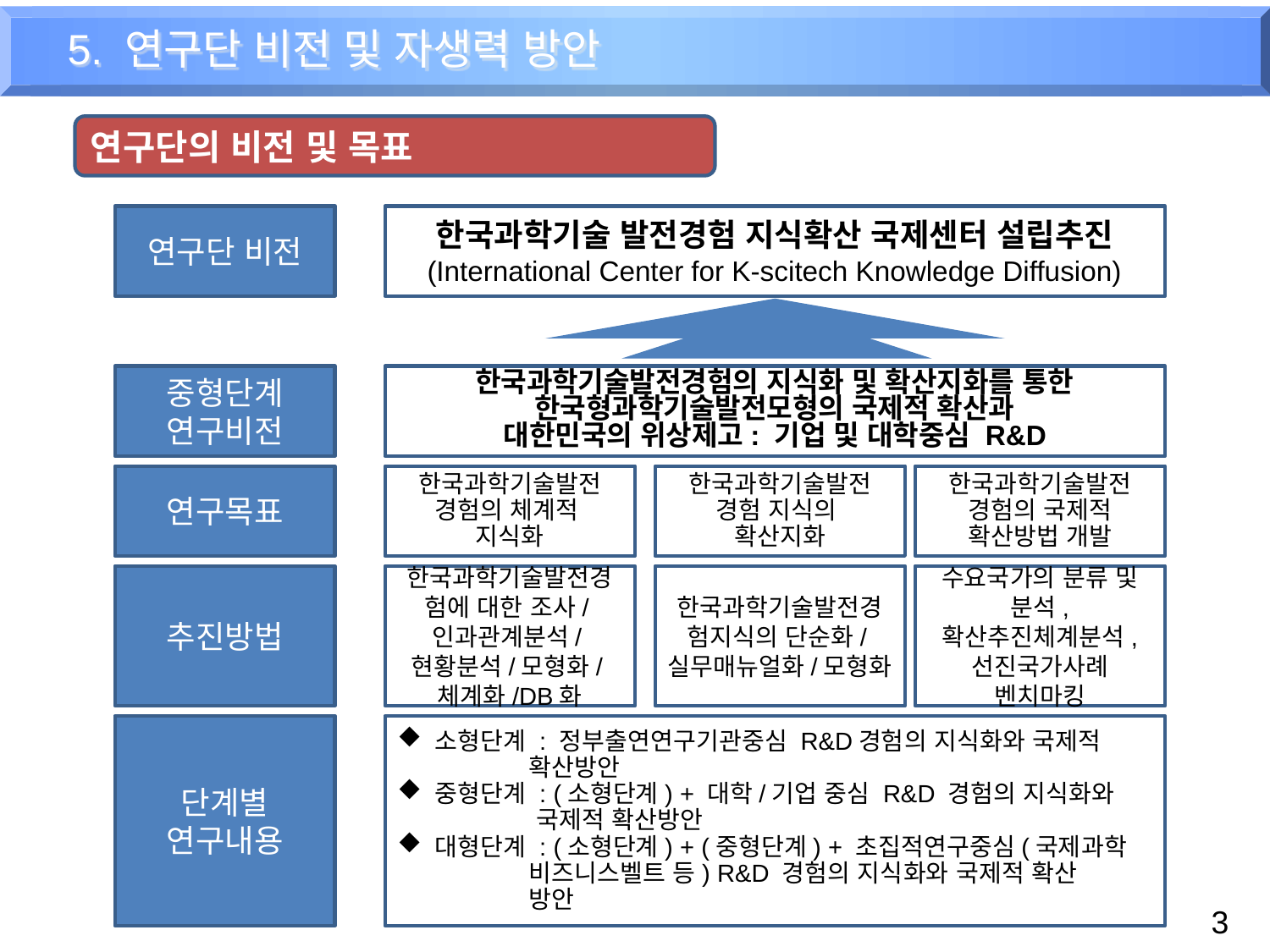

5. 연구단 비전 및 자생력 방안
연구단의 비전 및 목표
연구단 비전
한국과학기술 발전경험 지식확산 국제센터 설립추진
(International Center for K-scitech Knowledge Diffusion)

중형단계
연구비전
한국과학기술발전경험의 지식화 및 확산지화를 통한
한국형과학기술발전모형의 국제적 확산과
대한민국의 위상제고: 기업 및 대학중심 R&D
연구목표
한국과학기술발전 경험의 체계적
지식화
한국과학기술발전
경험 지식의
확산지화
한국과학기술발전
경험의 국제적 확산방법 개발
추진방법
한국과학기술발전경험에 대한 조사/인과관계분석/현황분석/모형화/체계화/DB화
한국과학기술발전경험지식의 단순화/실무매뉴얼화/모형화
수요국가의 분류 및 분석, 확산추진체계분석, 선진국가사례 벤치마킹
단계별
연구내용
 소형단계 : 정부출연연구기관중심 R&D경험의 지식화와 국제적
                  확산방안
 중형단계 : (소형단계) + 대학/기업 중심 R&D 경험의 지식화와
                   국제적 확산방안
 대형단계 : (소형단계) + (중형단계) + 초집적연구중심(국제과학
                  비즈니스벨트 등) R&D 경험의 지식화와 국제적 확산
                  방안
3